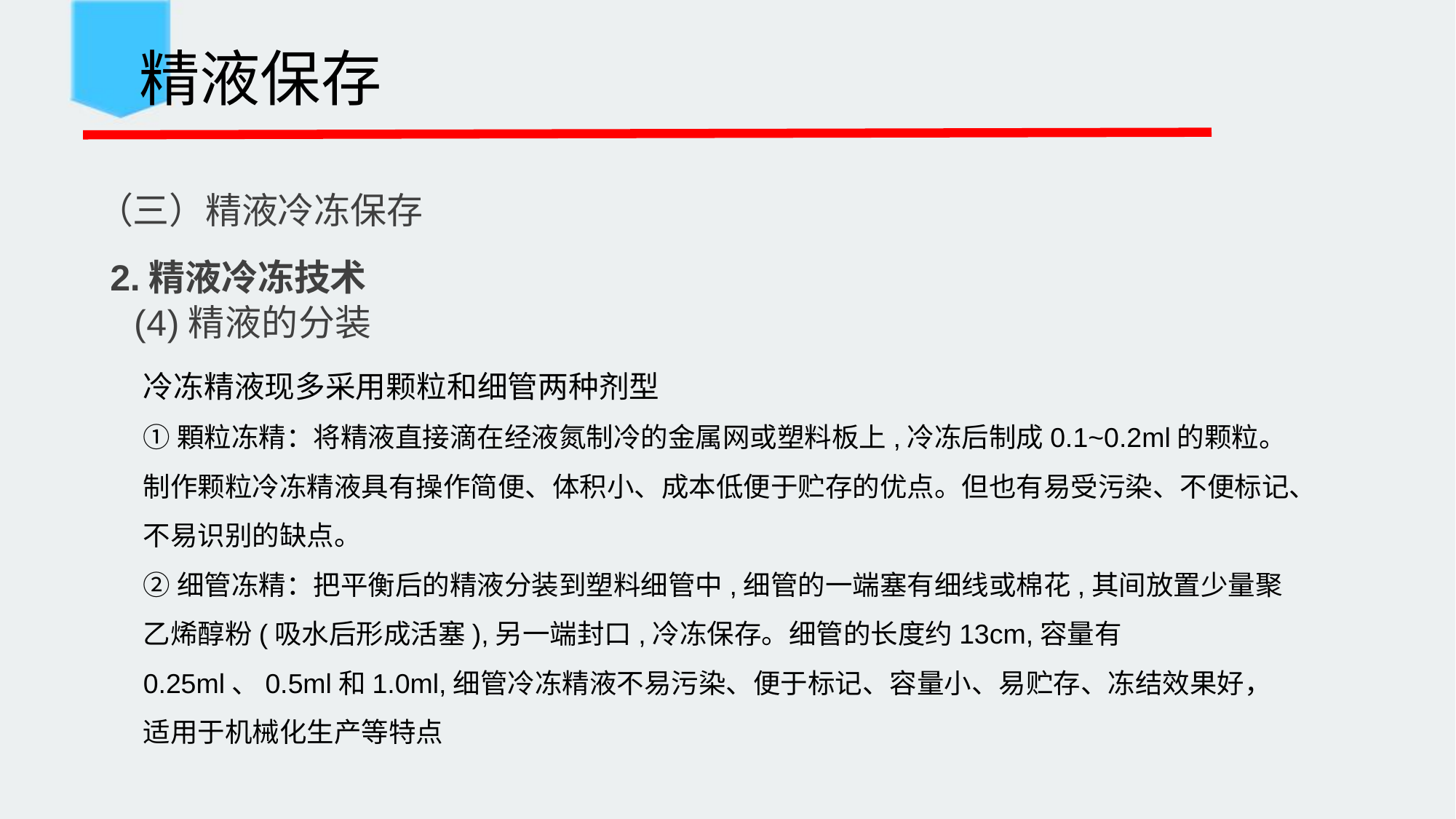

精液保存
 （三）精液冷冻保存
   2.精液冷冻技术

(4)精液的分装
冷冻精液现多采用颗粒和细管两种剂型
①顆粒冻精：将精液直接滴在经液氮制冷的金属网或塑料板上,冷冻后制成0.1~0.2ml的颗粒。制作颗粒冷冻精液具有操作简便、体积小、成本低便于贮存的优点。但也有易受污染、不便标记、不易识别的缺点。
②细管冻精：把平衡后的精液分装到塑料细管中,细管的一端塞有细线或棉花,其间放置少量聚乙烯醇粉(吸水后形成活塞),另一端封口,冷冻保存。细管的长度约13cm,容量有0.25ml、0.5ml和1.0ml,细管冷冻精液不易污染、便于标记、容量小、易贮存、冻结效果好，适用于机械化生产等特点